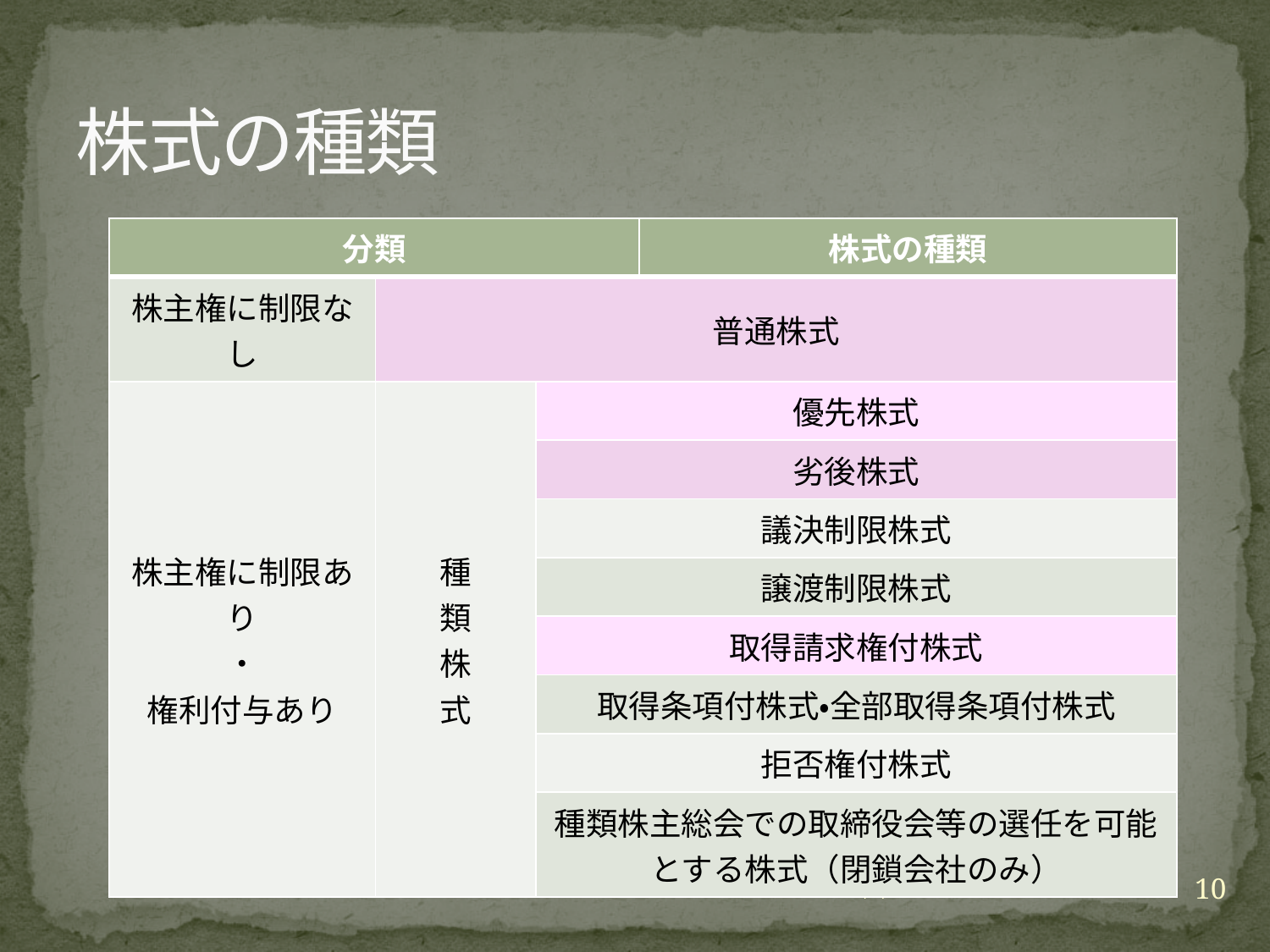

# 株式の種類
| 分類 |  |  | 株式の種類 |
| --- | --- | --- | --- |
| 株主権に制限なし | 普通株式 |  |  |
| 株主権に制限あり ・ 権利付与あり | 種 類 株 式 | 優先株式 |  |
|  |  | 劣後株式 |  |
|  |  | 議決制限株式 |  |
|  |  | 譲渡制限株式 |  |
|  |  | 取得請求権付株式 |  |
|  |  | 取得条項付株式・全部取得条項付株式 |  |
|  |  | 拒否権付株式 |  |
|  |  | 種類株主総会での取締役会等の選任を可能とする株式（閉鎖会社のみ） |  |
10
2009/6/13